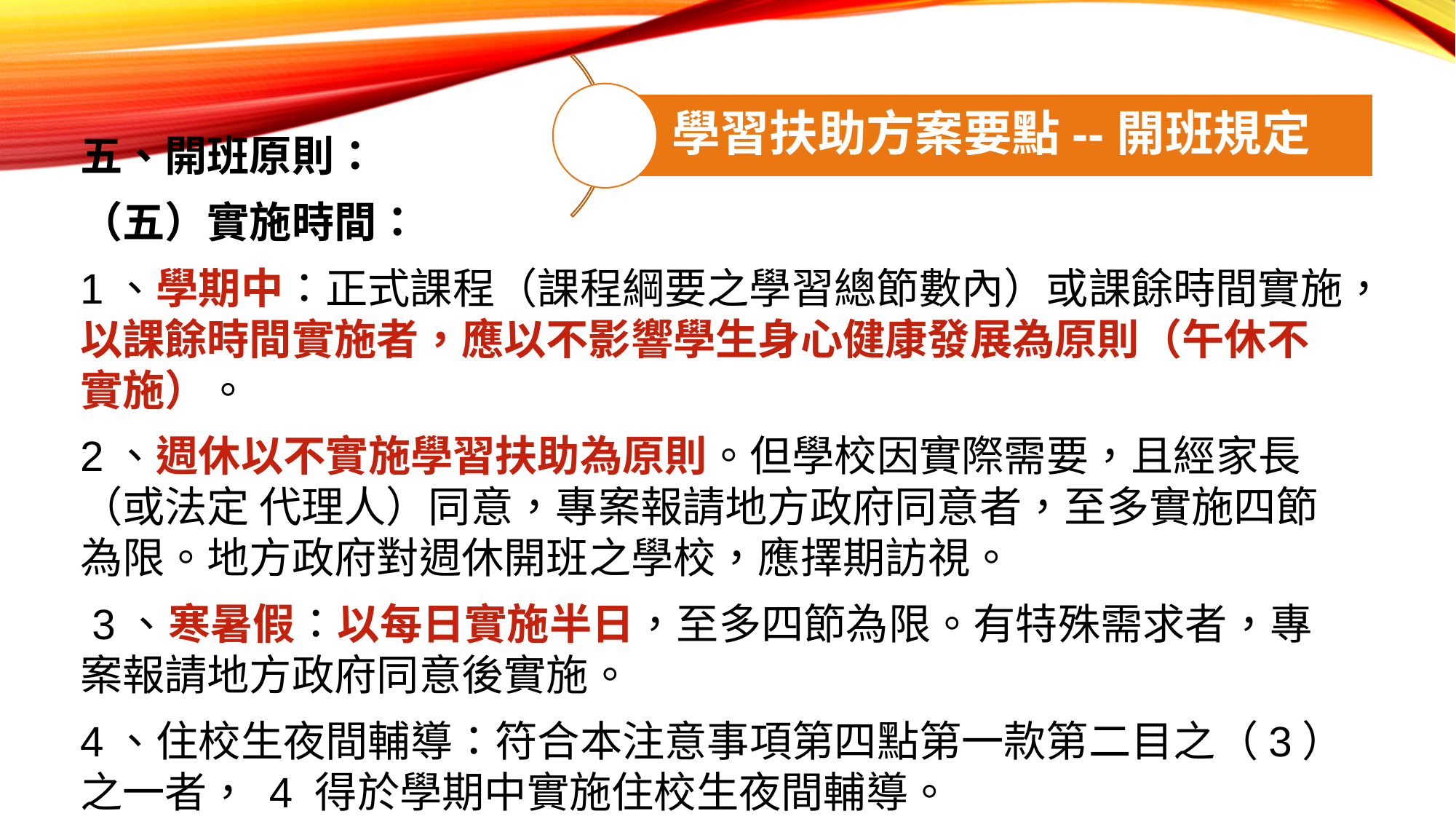

學習扶助方案要點--開班規定
五、開班原則：
（五）實施時間：
1、學期中：正式課程（課程綱要之學習總節數內）或課餘時間實施，以課餘時間實施者，應以不影響學生身心健康發展為原則（午休不實施）。
2、週休以不實施學習扶助為原則。但學校因實際需要，且經家長（或法定 代理人）同意，專案報請地方政府同意者，至多實施四節為限。地方政府對週休開班之學校，應擇期訪視。
 3、寒暑假：以每日實施半日，至多四節為限。有特殊需求者，專案報請地方政府同意後實施。
4、住校生夜間輔導：符合本注意事項第四點第一款第二目之（3）之一者， 4 得於學期中實施住校生夜間輔導。